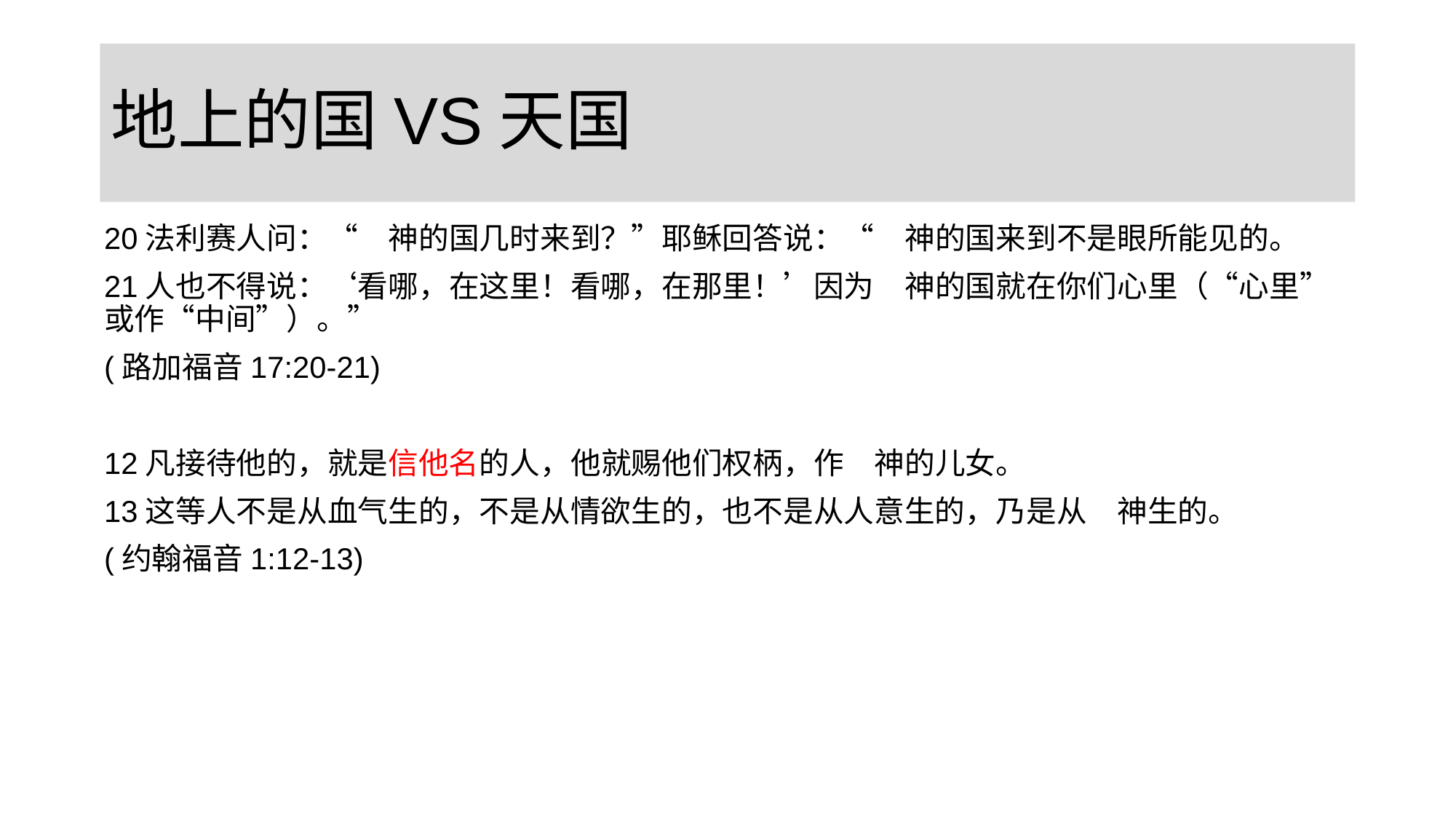

# 地上的国VS天国
20法利赛人问：“　神的国几时来到？”耶稣回答说：“　神的国来到不是眼所能见的。
21人也不得说：‘看哪，在这里！看哪，在那里！’因为　神的国就在你们心里（“心里”或作“中间”）。”
(路加福音17:20-21)

12凡接待他的，就是信他名的人，他就赐他们权柄，作　神的儿女。
13这等人不是从血气生的，不是从情欲生的，也不是从人意生的，乃是从　神生的。
(约翰福音1:12-13)